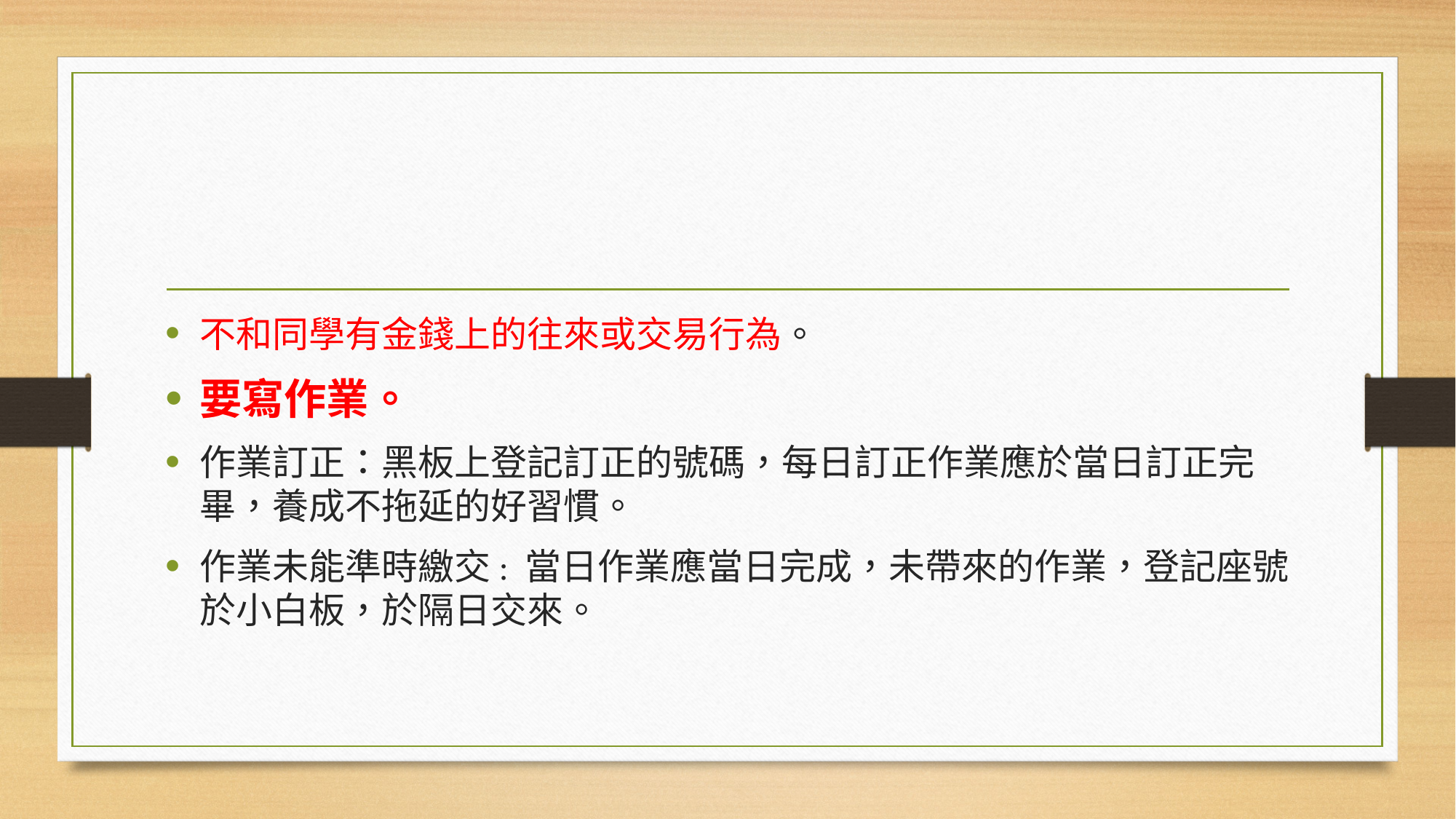

#
不和同學有金錢上的往來或交易行為。
要寫作業。
作業訂正：黑板上登記訂正的號碼，每日訂正作業應於當日訂正完畢，養成不拖延的好習慣。
作業未能準時繳交: 當日作業應當日完成，未帶來的作業，登記座號於小白板，於隔日交來。